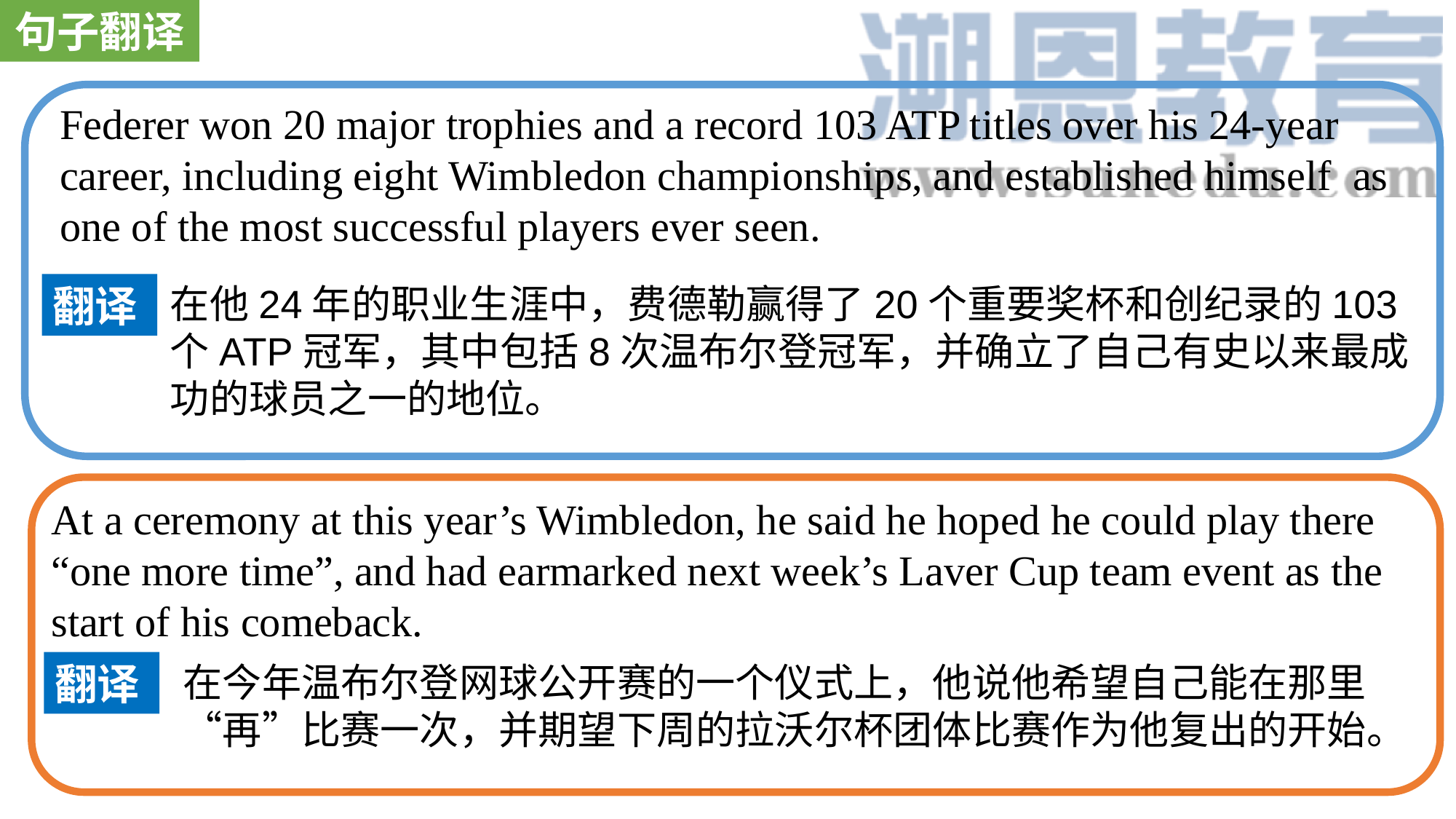

句子翻译

Federer won 20 major trophies and a record 103 ATP titles over his 24-year career, including eight Wimbledon championships, and established himself  as one of the most successful players ever seen.
翻译
在他24年的职业生涯中，费德勒赢得了20个重要奖杯和创纪录的103个ATP冠军，其中包括8次温布尔登冠军，并确立了自己有史以来最成功的球员之一的地位。

At a ceremony at this year’s Wimbledon, he said he hoped he could play there “one more time”, and had earmarked next week’s Laver Cup team event as the start of his comeback.
翻译
在今年温布尔登网球公开赛的一个仪式上，他说他希望自己能在那里“再”比赛一次，并期望下周的拉沃尔杯团体比赛作为他复出的开始。